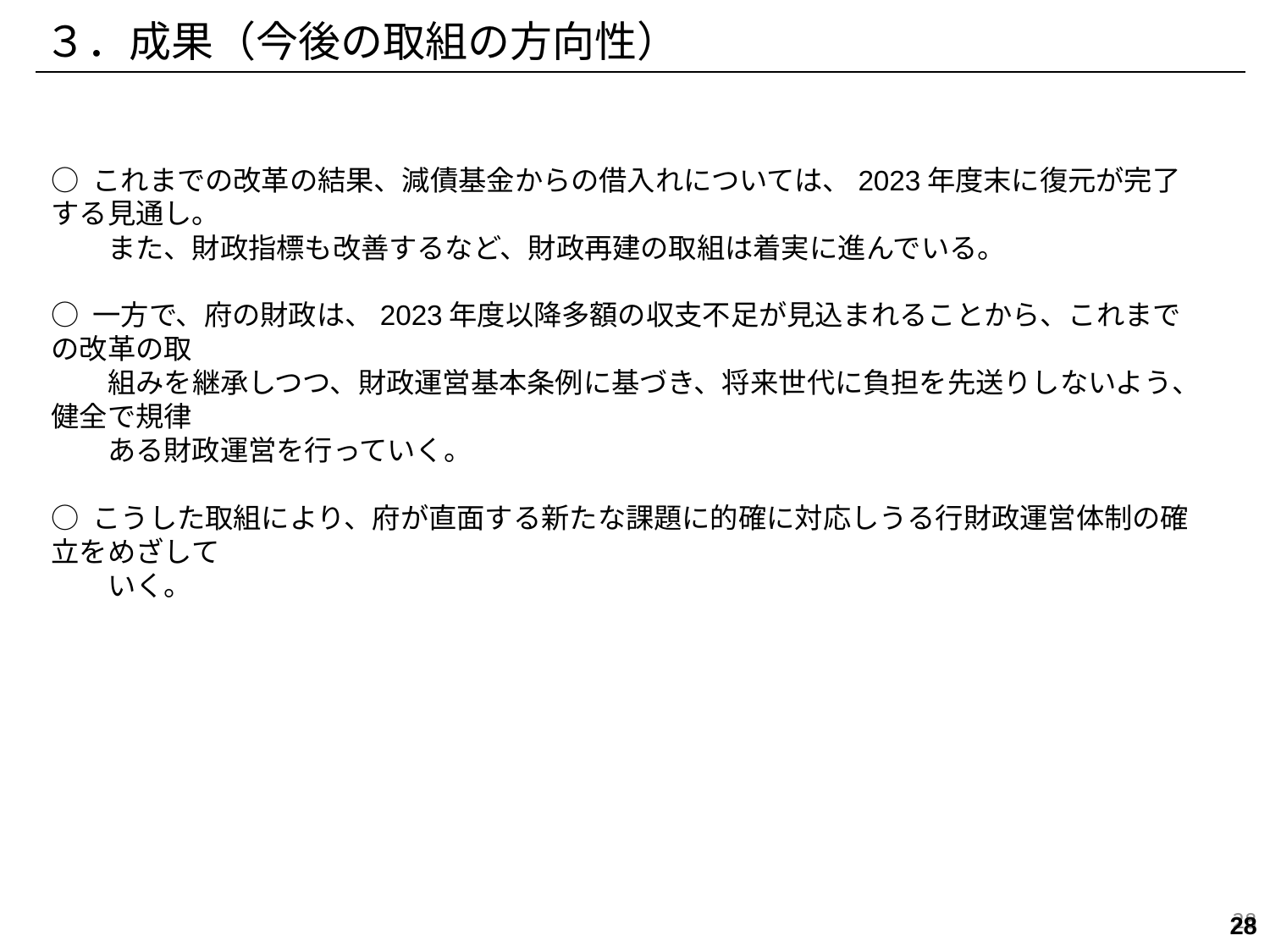

３．成果（今後の取組の方向性）
○ これまでの改革の結果、減債基金からの借入れについては、2023年度末に復元が完了する見通し。
　　また、財政指標も改善するなど、財政再建の取組は着実に進んでいる。

○ 一方で、府の財政は、2023年度以降多額の収支不足が見込まれることから、これまでの改革の取
　　組みを継承しつつ、財政運営基本条例に基づき、将来世代に負担を先送りしないよう、健全で規律
　　ある財政運営を行っていく。

○ こうした取組により、府が直面する新たな課題に的確に対応しうる行財政運営体制の確立をめざして
　　いく。
28
28